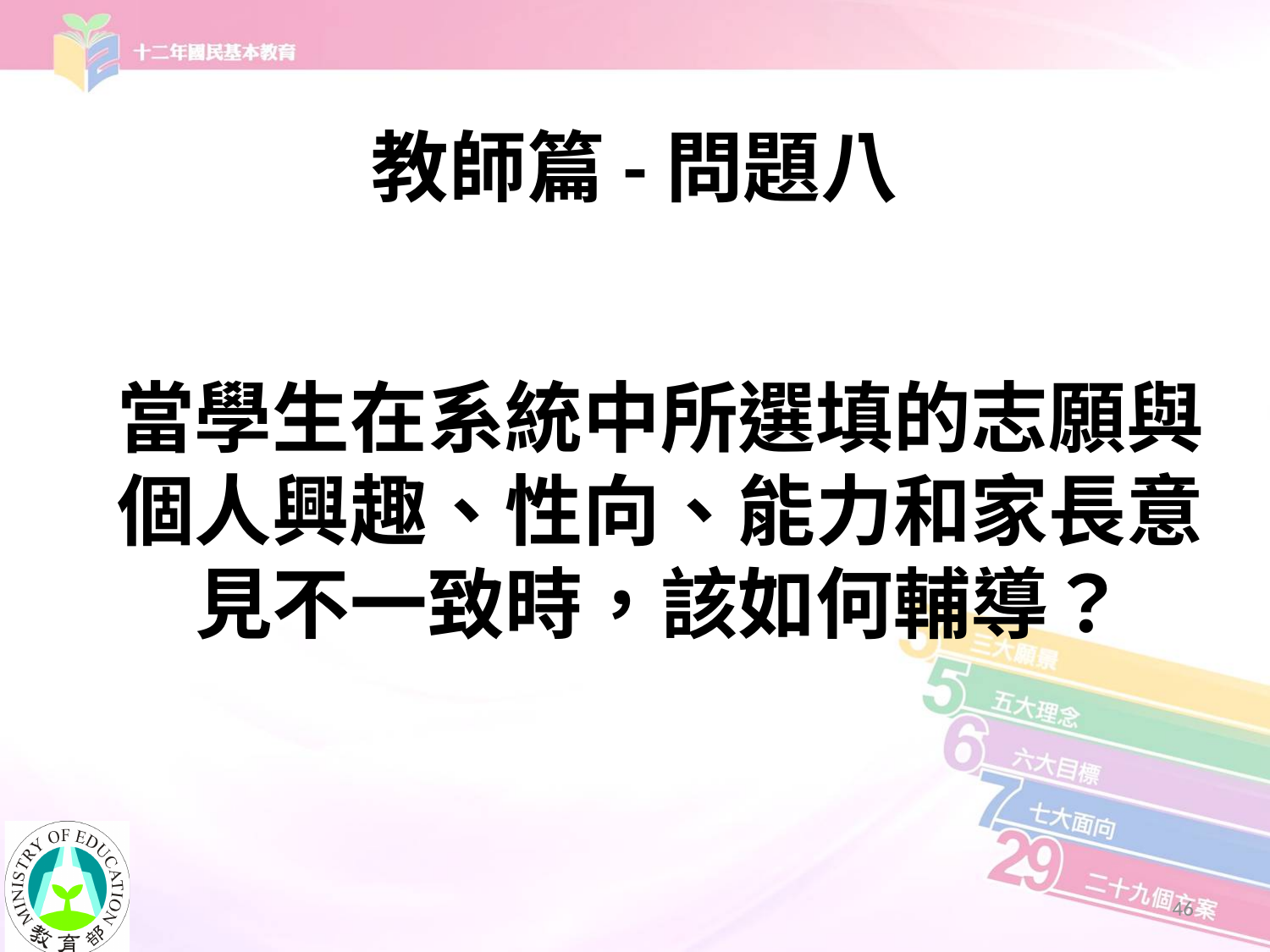

# 教師篇-問題八
	當學生在系統中所選填的志願與個人興趣、性向、能力和家長意見不一致時，該如何輔導？
46